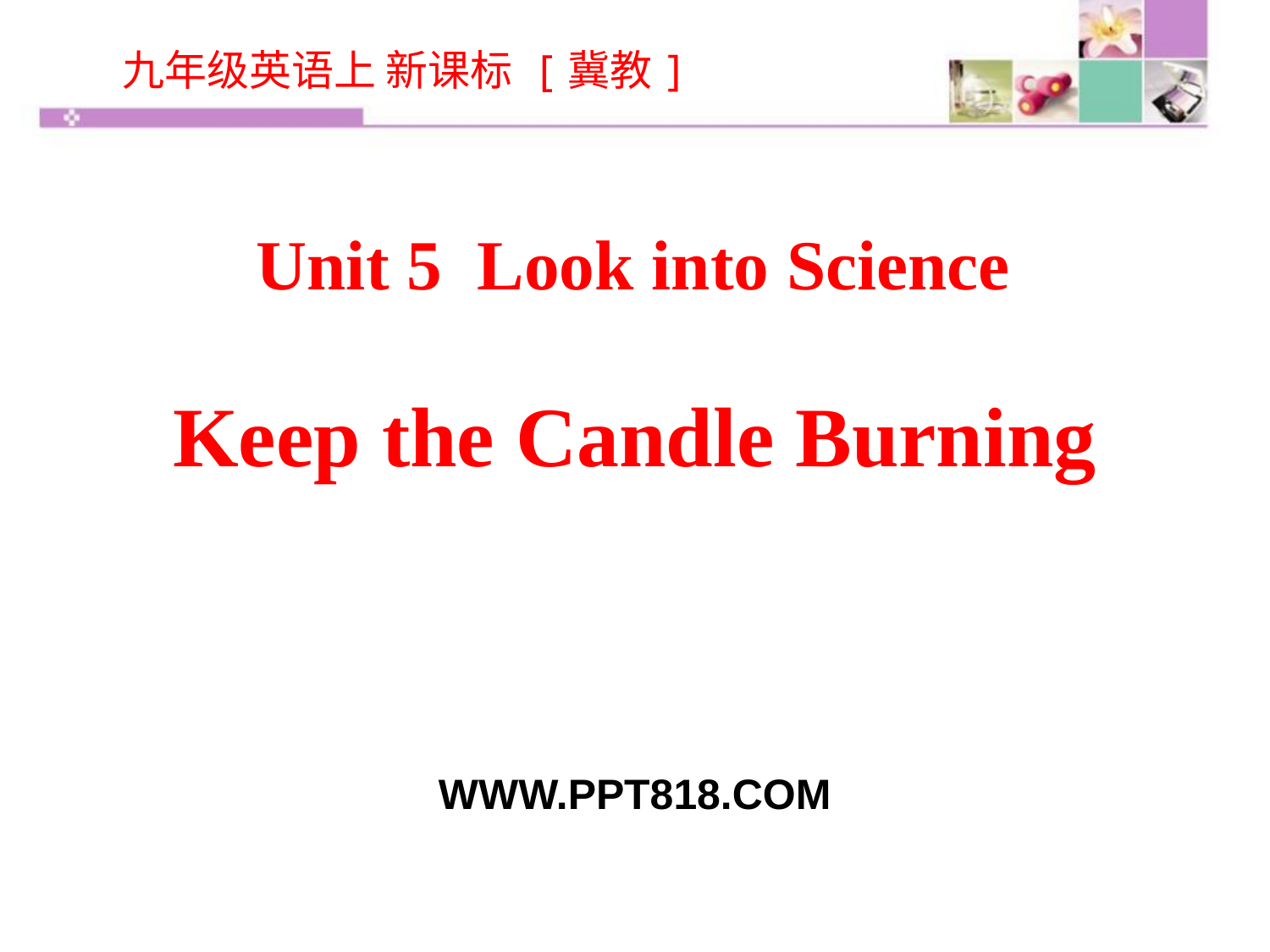

九年级英语上 新课标 [冀教]
Unit 5  Look into Science
Keep the Candle Burning
WWW.PPT818.COM